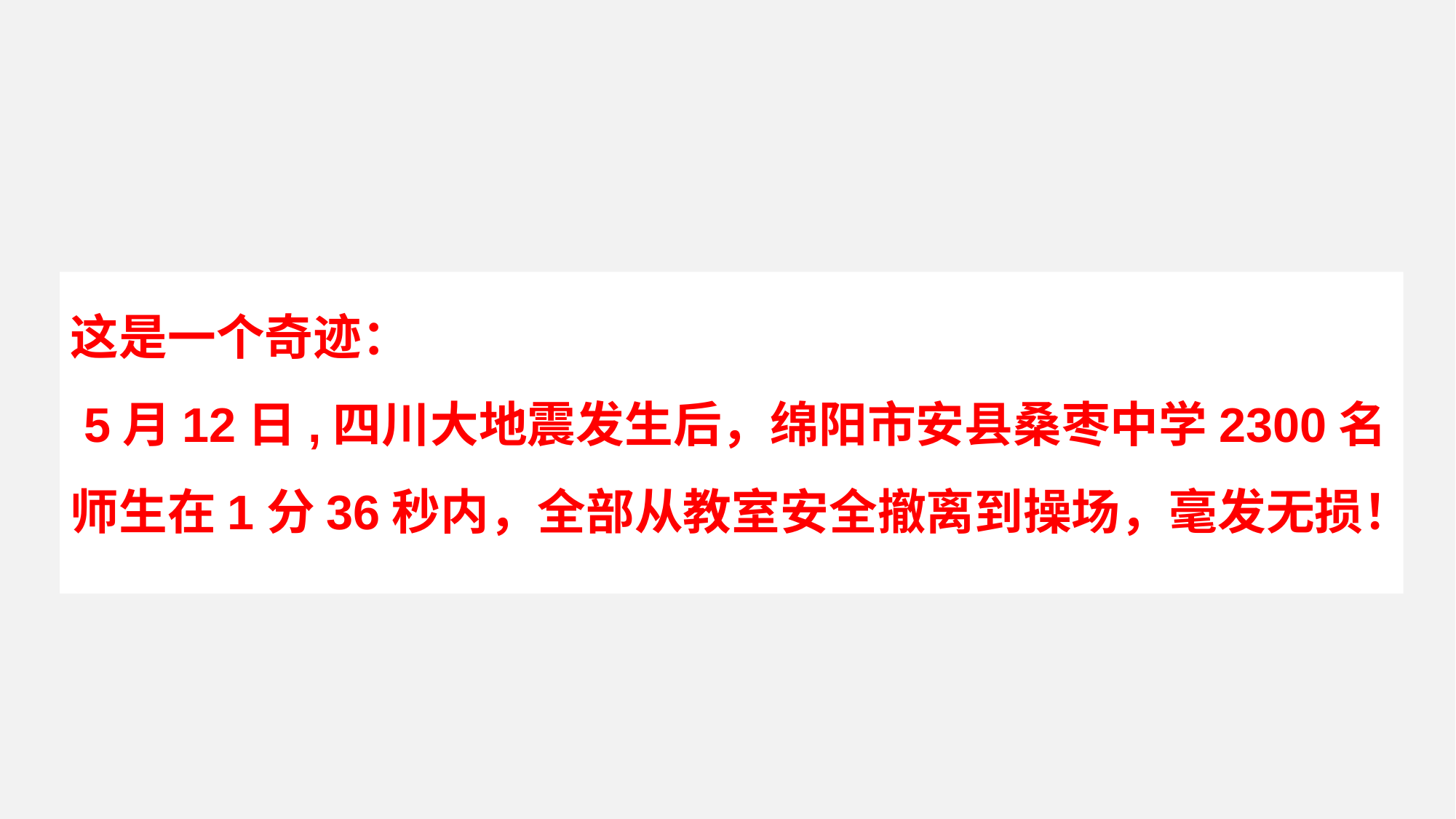

这是一个奇迹：
 5月12日,四川大地震发生后，绵阳市安县桑枣中学2300名师生在1分36秒内，全部从教室安全撤离到操场，毫发无损！